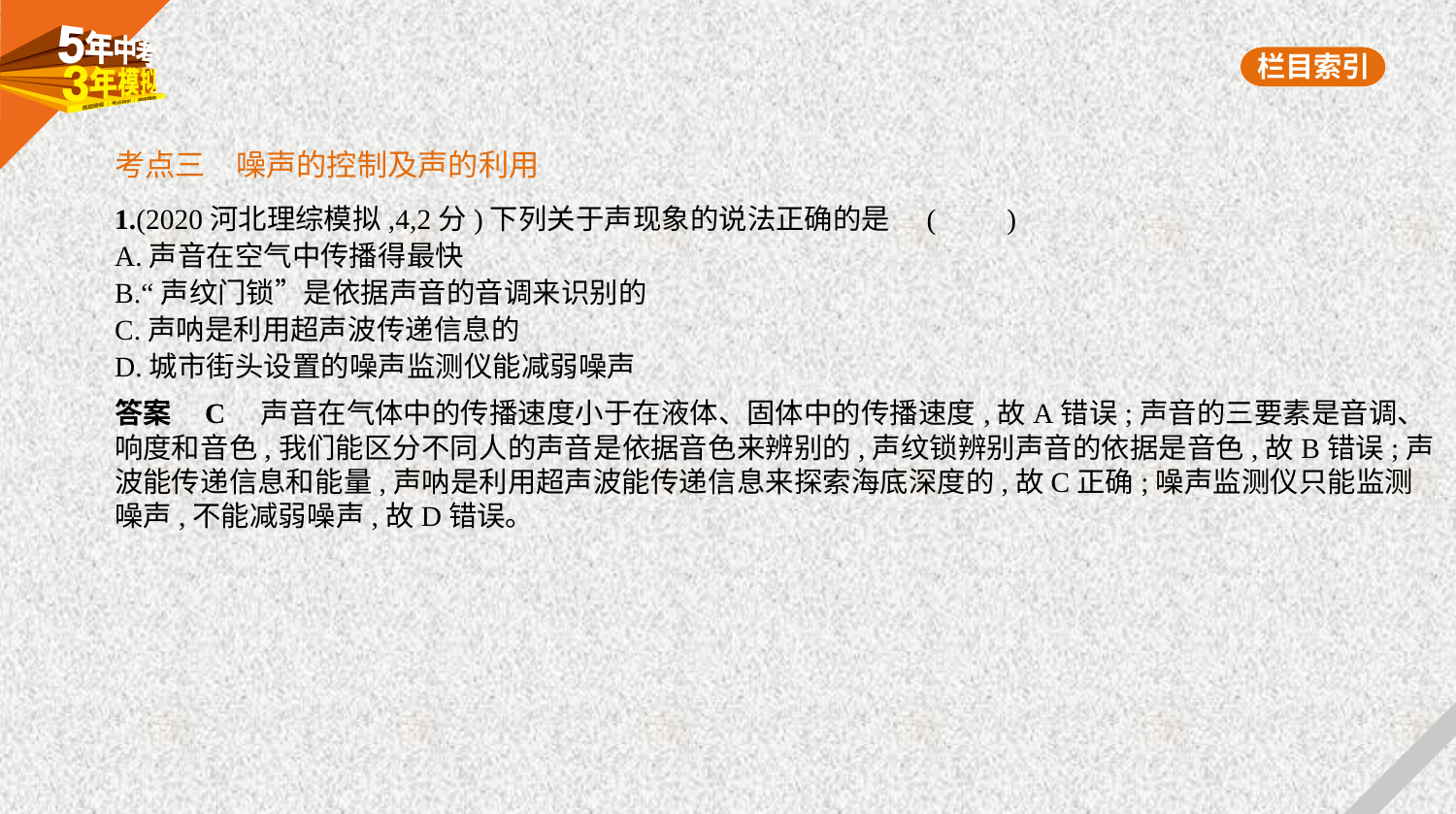

考点三　噪声的控制及声的利用
1.(2020河北理综模拟,4,2分)下列关于声现象的说法正确的是 (　　)
A.声音在空气中传播得最快
B.“声纹门锁”是依据声音的音调来识别的
C.声呐是利用超声波传递信息的
D.城市街头设置的噪声监测仪能减弱噪声
答案    C　声音在气体中的传播速度小于在液体、固体中的传播速度,故A错误;声音的三要素是音调、
响度和音色,我们能区分不同人的声音是依据音色来辨别的,声纹锁辨别声音的依据是音色,故B错误;声
波能传递信息和能量,声呐是利用超声波能传递信息来探索海底深度的,故C正确;噪声监测仪只能监测
噪声,不能减弱噪声,故D错误。